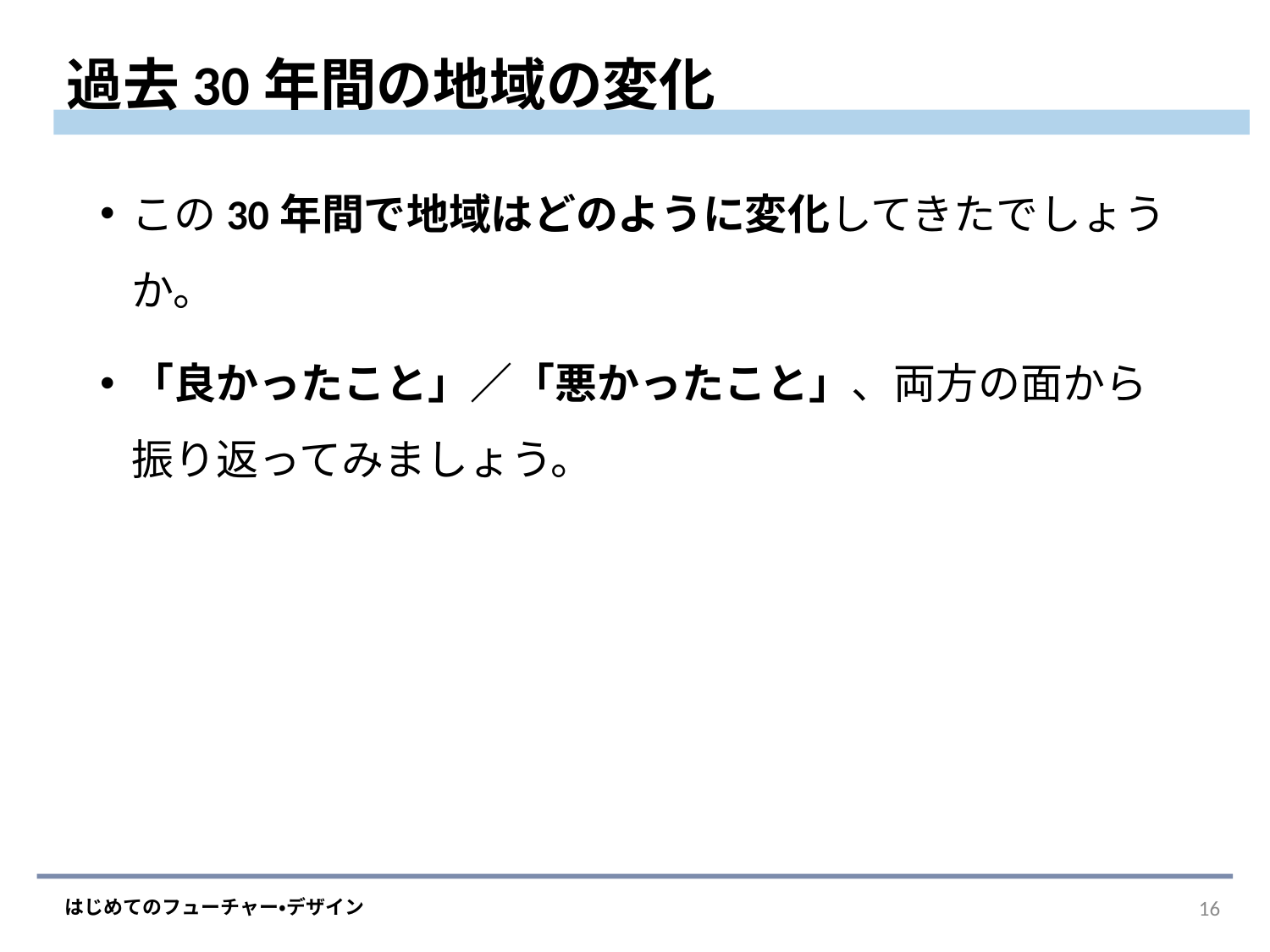

# 過去30年間の地域の変化
この30年間で地域はどのように変化してきたでしょうか。
「良かったこと」／「悪かったこと」、両方の面から振り返ってみましょう。
16